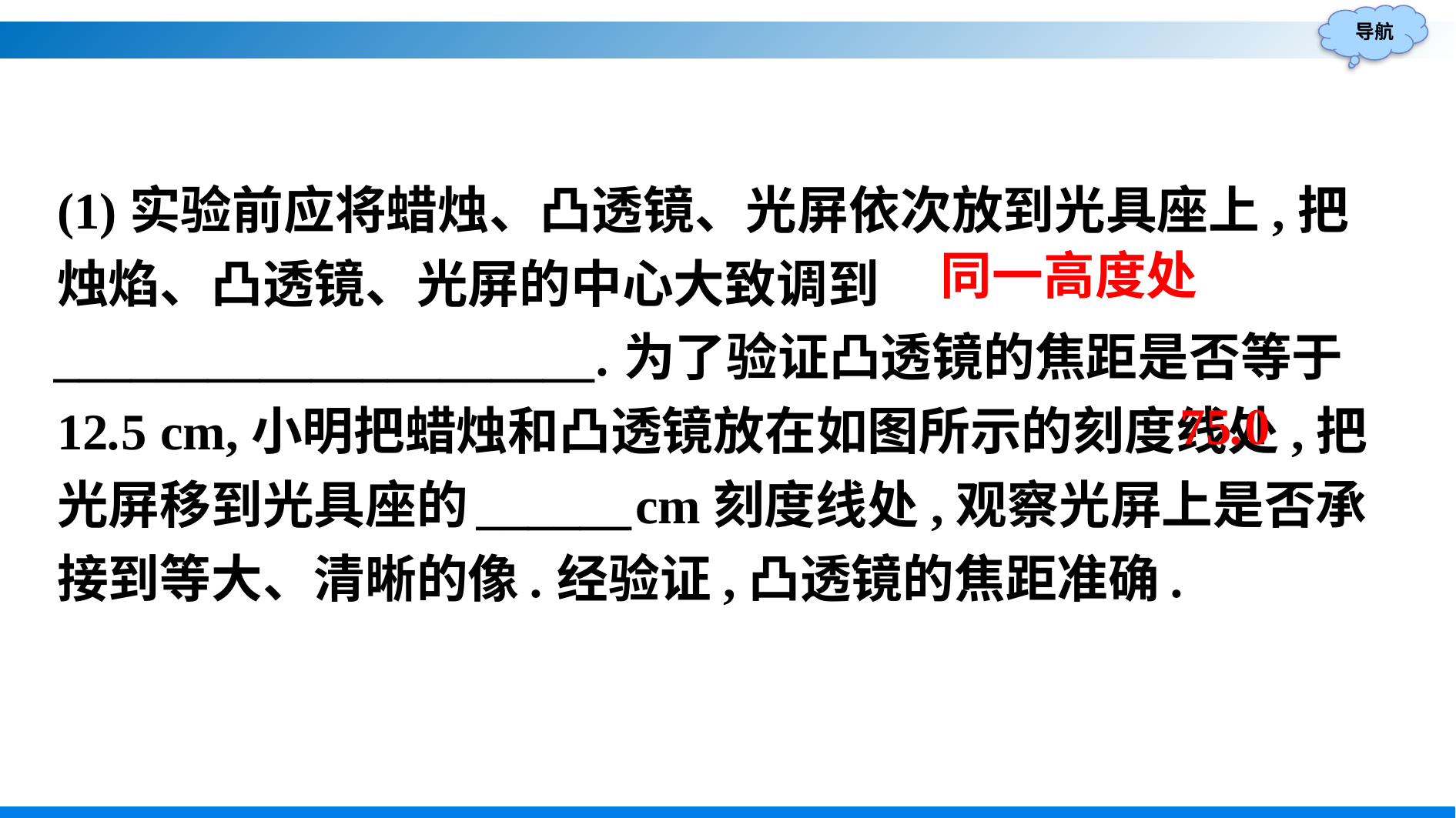

(1)实验前应将蜡烛、凸透镜、光屏依次放到光具座上,把烛焰、凸透镜、光屏的中心大致调到_____________________.为了验证凸透镜的焦距是否等于12.5 cm,小明把蜡烛和凸透镜放在如图所示的刻度线处,把光屏移到光具座的______cm刻度线处,观察光屏上是否承接到等大、清晰的像.经验证,凸透镜的焦距准确.
同一高度处
75.0